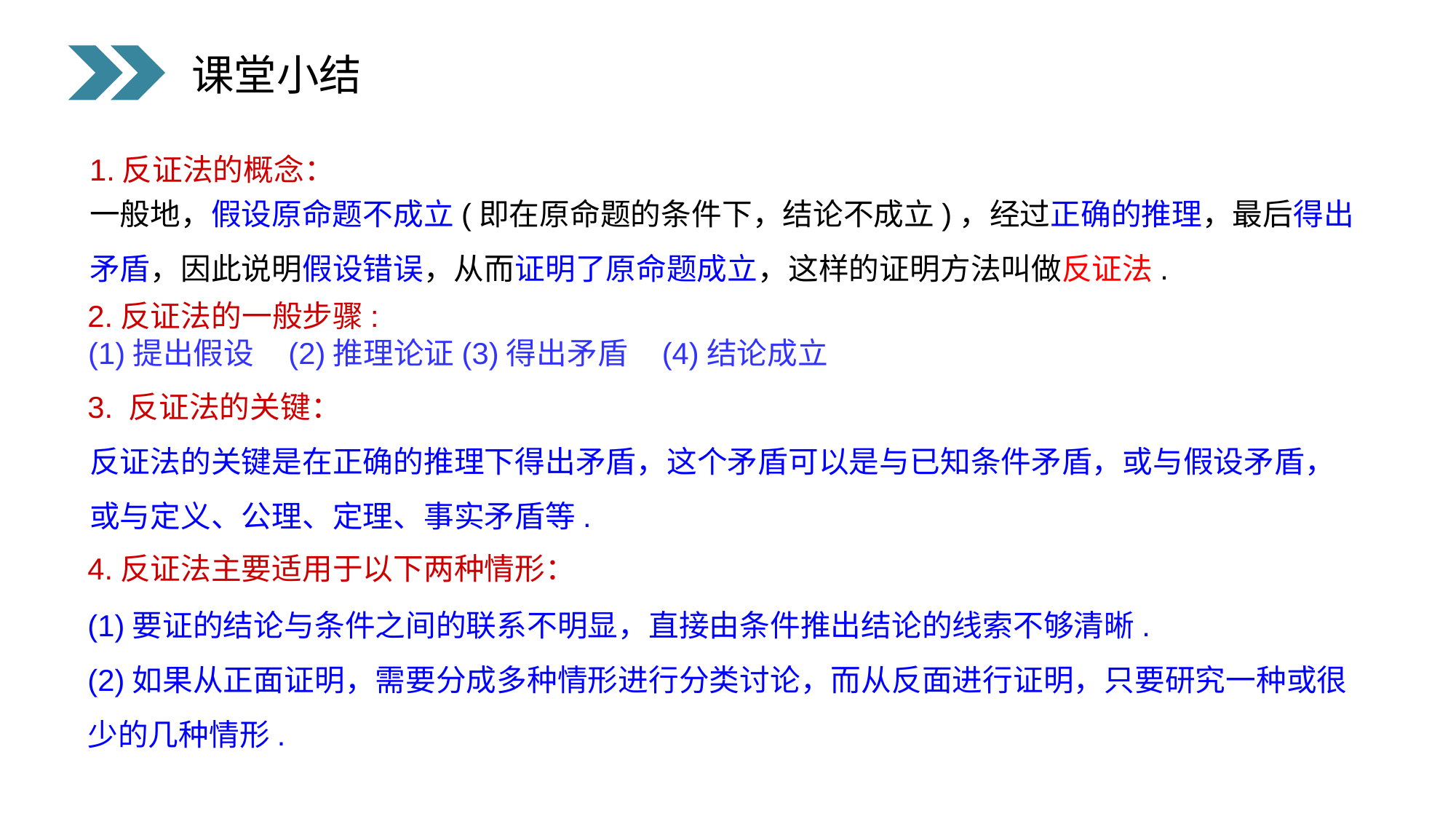

课堂小结
1.反证法的概念：
一般地，假设原命题不成立(即在原命题的条件下，结论不成立)，经过正确的推理，最后得出矛盾，因此说明假设错误，从而证明了原命题成立，这样的证明方法叫做反证法.
2.反证法的一般步骤:
        (1)提出假设    (2)推理论证(3)得出矛盾    (4)结论成立
3. 反证法的关键：
反证法的关键是在正确的推理下得出矛盾，这个矛盾可以是与已知条件矛盾，或与假设矛盾，或与定义、公理、定理、事实矛盾等.
4.反证法主要适用于以下两种情形：
(1)要证的结论与条件之间的联系不明显，直接由条件推出结论的线索不够清晰.
(2)如果从正面证明，需要分成多种情形进行分类讨论，而从反面进行证明，只要研究一种或很少的几种情形.